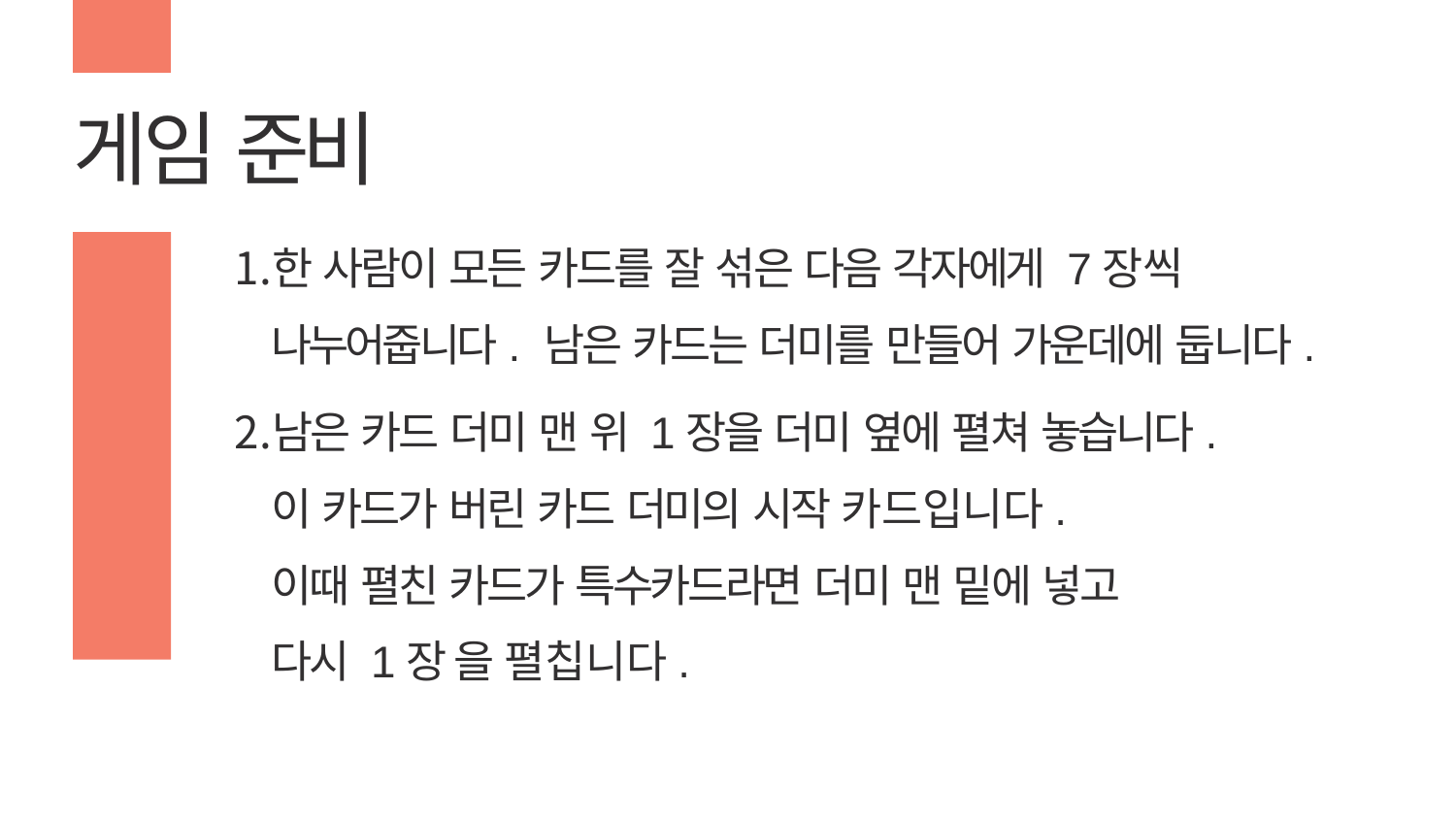

# 게임 준비
한 사람이 모든 카드를 잘 섞은 다음 각자에게 7장씩
나누어줍니다. 남은 카드는 더미를 만들어 가운데에 둡니다.
남은 카드 더미 맨 위 1장을 더미 옆에 펼쳐 놓습니다. 	이 카드가 버린 카드 더미의 시작 카드입니다.
이때 펼친 카드가 특수카드라면 더미 맨 밑에 넣고
다시 1장 을 펼칩니다.